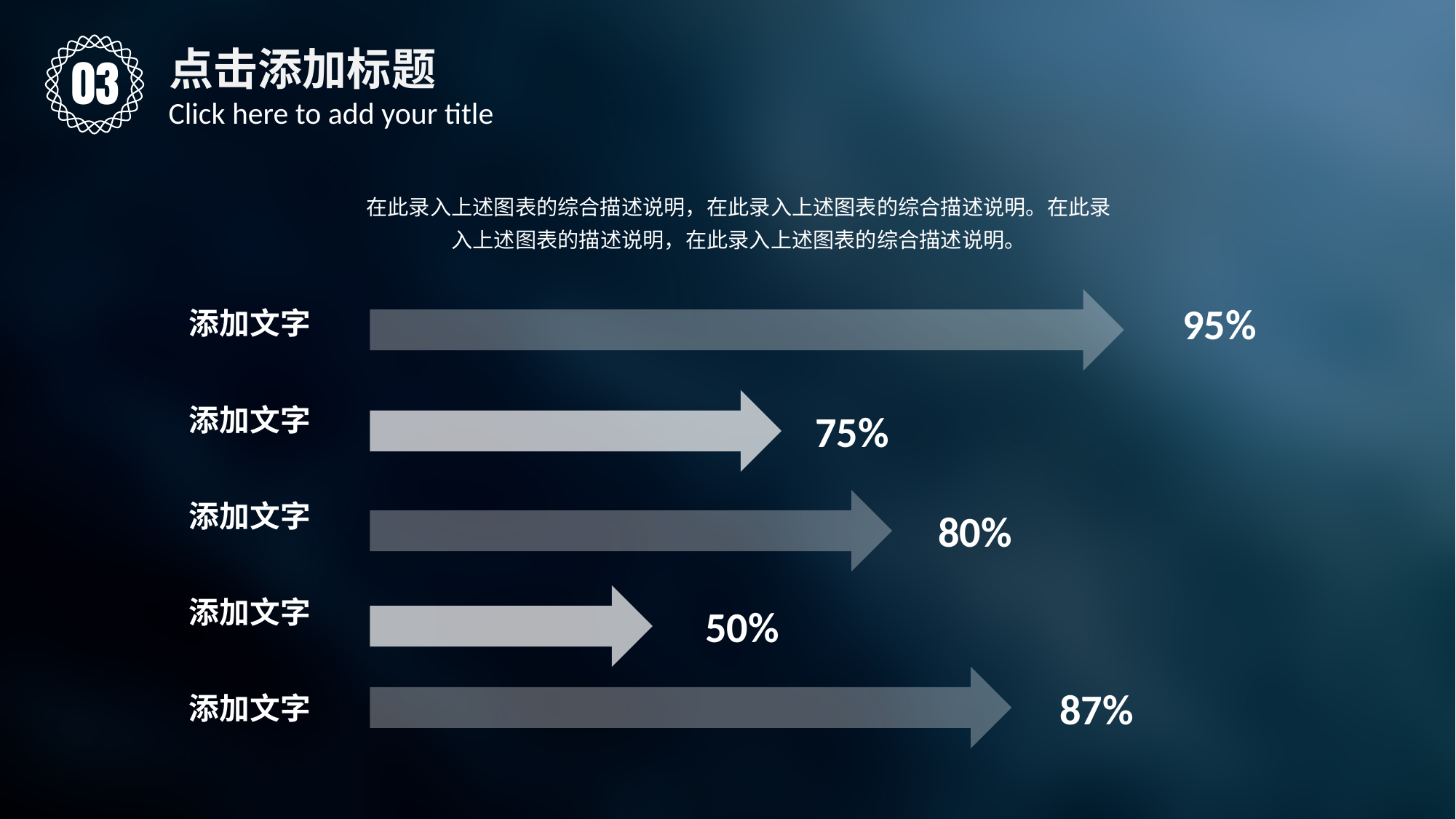

点击添加标题
03
Click here to add your title
在此录入上述图表的综合描述说明，在此录入上述图表的综合描述说明。在此录入上述图表的描述说明，在此录入上述图表的综合描述说明。

95%
添加文字

添加文字
75%

添加文字
80%

添加文字
50%

87%
添加文字